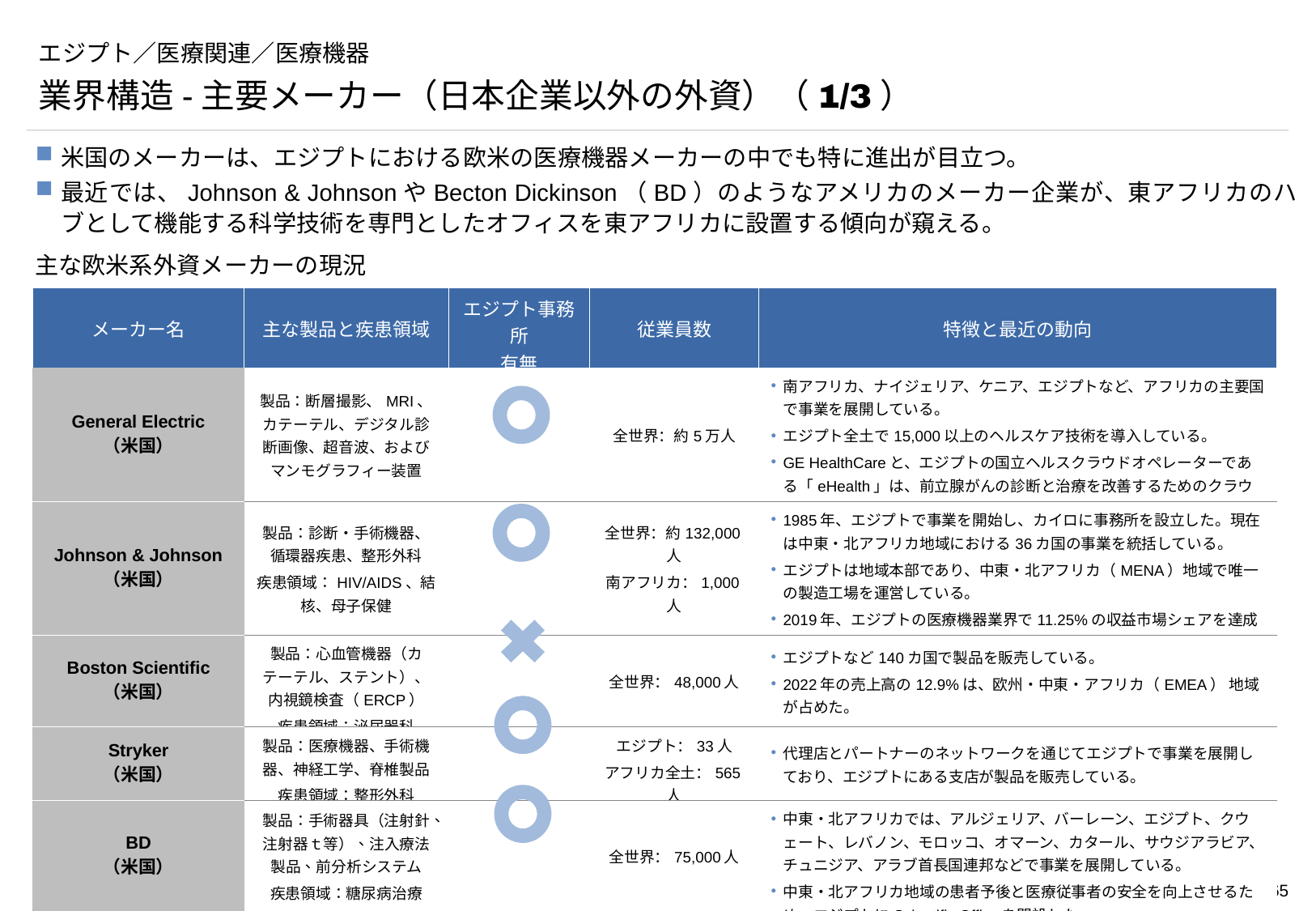

# エジプト／医療関連／医療機器
業界構造-主要メーカー（日本企業以外の外資）（1/3）
米国のメーカーは、エジプトにおける欧米の医療機器メーカーの中でも特に進出が目立つ。
最近では、Johnson & JohnsonやBecton Dickinson（BD）のようなアメリカのメーカー企業が、東アフリカのハブとして機能する科学技術を専門としたオフィスを東アフリカに設置する傾向が窺える。
主な欧米系外資メーカーの現況
| メーカー名 | 主な製品と疾患領域 | エジプト事務所 有無 | 従業員数 | 特徴と最近の動向 |
| --- | --- | --- | --- | --- |
| General Electric （米国） | 製品：断層撮影、MRI、カテーテル、デジタル診断画像、超音波、およびマンモグラフィー装置 |  | 全世界：約5万人 | 南アフリカ、ナイジェリア、ケニア、エジプトなど、アフリカの主要国で事業を展開している。 エジプト全土で15,000以上のヘルスケア技術を導入している。  GE HealthCareと、エジプトの国立ヘルスクラウドオペレーターである「eHealth」は、前立腺がんの診断と治療を改善するためのクラウドホスティング契約を締結した。 |
| Johnson & Johnson （米国） | 製品：診断・手術機器、循環器疾患、整形外科 疾患領域：HIV/AIDS、結核、母子保健 |  | 全世界：約132,000人 南アフリカ：1,000人 | 1985年、エジプトで事業を開始し、カイロに事務所を設立した。現在は中東・北アフリカ地域における36カ国の事業を統括している。 エジプトは地域本部であり、中東・北アフリカ（MENA）地域で唯一の製造工場を運営している。 2019年、エジプトの医療機器業界で11.25%の収益市場シェアを達成した。 |
| Boston Scientific （米国） | 製品：心血管機器（カテーテル、ステント）、内視鏡検査（ERCP） 疾患領域：泌尿器科 |  | 全世界：48,000人 | エジプトなど140カ国で製品を販売している。 2022年の売上高の12.9%は、欧州・中東・アフリカ（EMEA） 地域が占めた。 |
| Stryker （米国） | 製品：医療機器、手術機器、神経工学、脊椎製品 疾患領域：整形外科 |  | エジプト：33人 アフリカ全土：565人 | 代理店とパートナーのネットワークを通じてエジプトで事業を展開しており、エジプトにある支店が製品を販売している。 |
| BD （米国） | 製品：手術器具（注射針、注射器ｔ等）、注入療法製品、前分析システム 疾患領域：糖尿病治療 |  | 全世界：75,000人 | 中東・北アフリカでは、アルジェリア、バーレーン、エジプト、クウェート、レバノン、モロッコ、オマーン、カタール、サウジアラビア、チュニジア、アラブ首長国連邦などで事業を展開している。 中東・北アフリカ地域の患者予後と医療従事者の安全を向上させるため、エジプトにScientific Officeを開設した。 |

（出所） 会社ウェブサイト、Annual Report、Data Bridge、Zawya、Janssen、Daily News Egypt